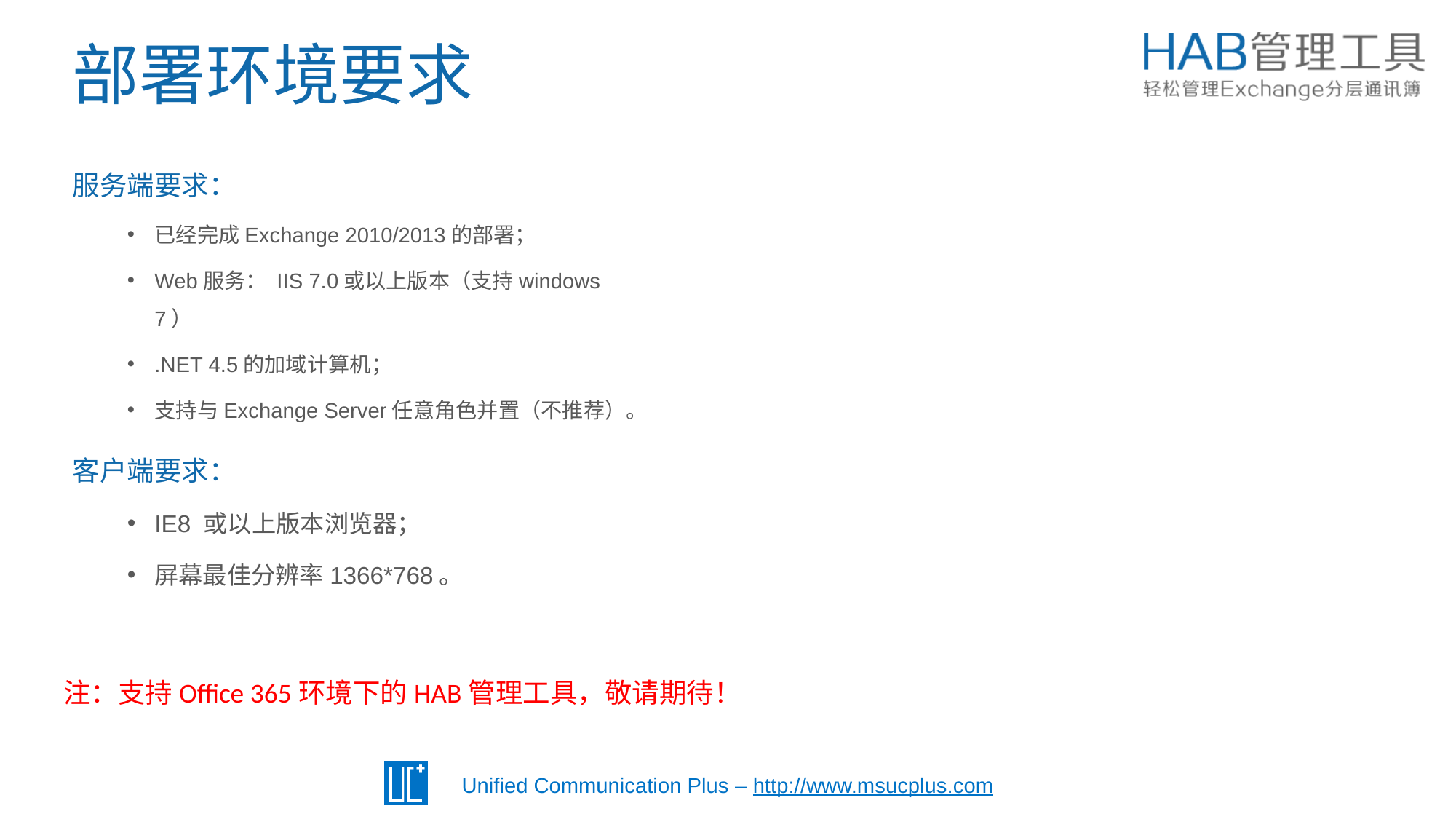

部署环境要求
服务端要求：
已经完成Exchange 2010/2013的部署；
Web服务： IIS 7.0或以上版本（支持windows 7）
.NET 4.5的加域计算机；
支持与Exchange Server任意角色并置（不推荐）。
客户端要求：
IE8 或以上版本浏览器；
屏幕最佳分辨率1366*768。

注：支持Office 365环境下的HAB管理工具，敬请期待！